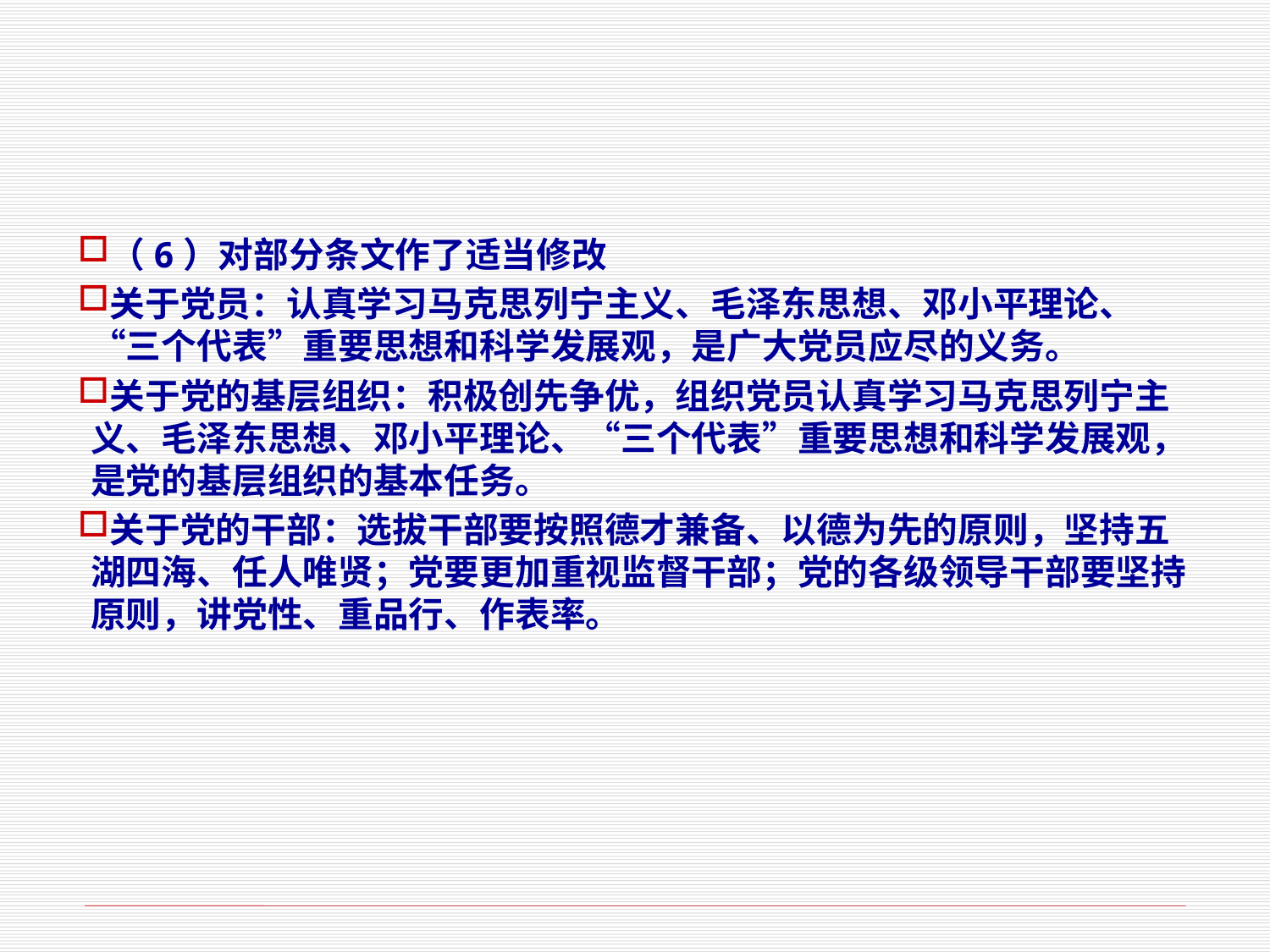

（6）对部分条文作了适当修改
关于党员：认真学习马克思列宁主义、毛泽东思想、邓小平理论、“三个代表”重要思想和科学发展观，是广大党员应尽的义务。
关于党的基层组织：积极创先争优，组织党员认真学习马克思列宁主义、毛泽东思想、邓小平理论、“三个代表”重要思想和科学发展观，是党的基层组织的基本任务。
关于党的干部：选拔干部要按照德才兼备、以德为先的原则，坚持五湖四海、任人唯贤；党要更加重视监督干部；党的各级领导干部要坚持原则，讲党性、重品行、作表率。